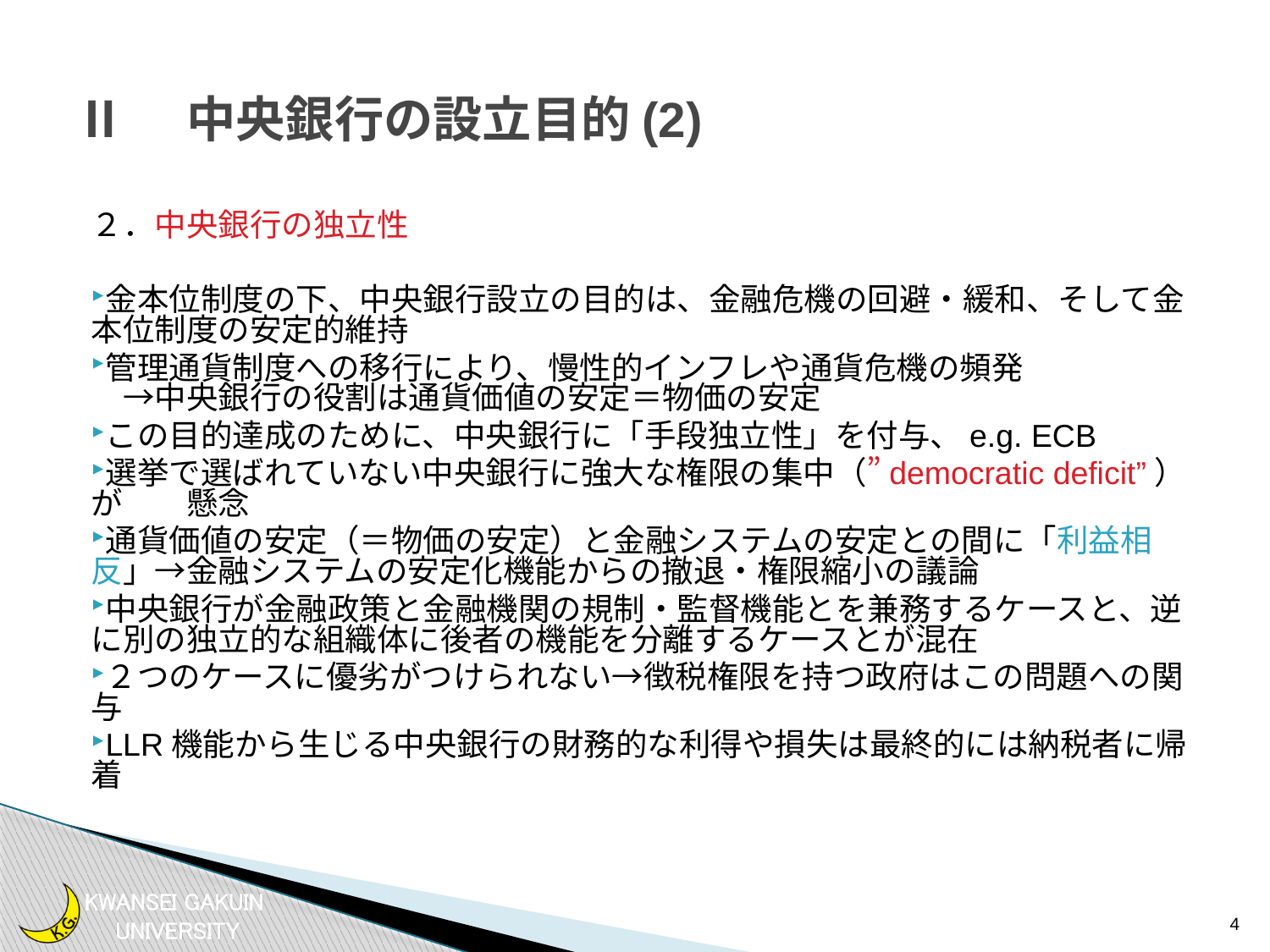

# Ⅱ　中央銀行の設立目的(2)
２．中央銀行の独立性

金本位制度の下、中央銀行設立の目的は、金融危機の回避・緩和、そして金本位制度の安定的維持
管理通貨制度への移行により、慢性的インフレや通貨危機の頻発
　→中央銀行の役割は通貨価値の安定＝物価の安定
この目的達成のために、中央銀行に「手段独立性」を付与、e.g. ECB
選挙で選ばれていない中央銀行に強大な権限の集中（”democratic deficit”）が　　懸念
通貨価値の安定（＝物価の安定）と金融システムの安定との間に「利益相反」→金融システムの安定化機能からの撤退・権限縮小の議論
中央銀行が金融政策と金融機関の規制・監督機能とを兼務するケースと、逆に別の独立的な組織体に後者の機能を分離するケースとが混在
２つのケースに優劣がつけられない→徴税権限を持つ政府はこの問題への関与
LLR機能から生じる中央銀行の財務的な利得や損失は最終的には納税者に帰着

4